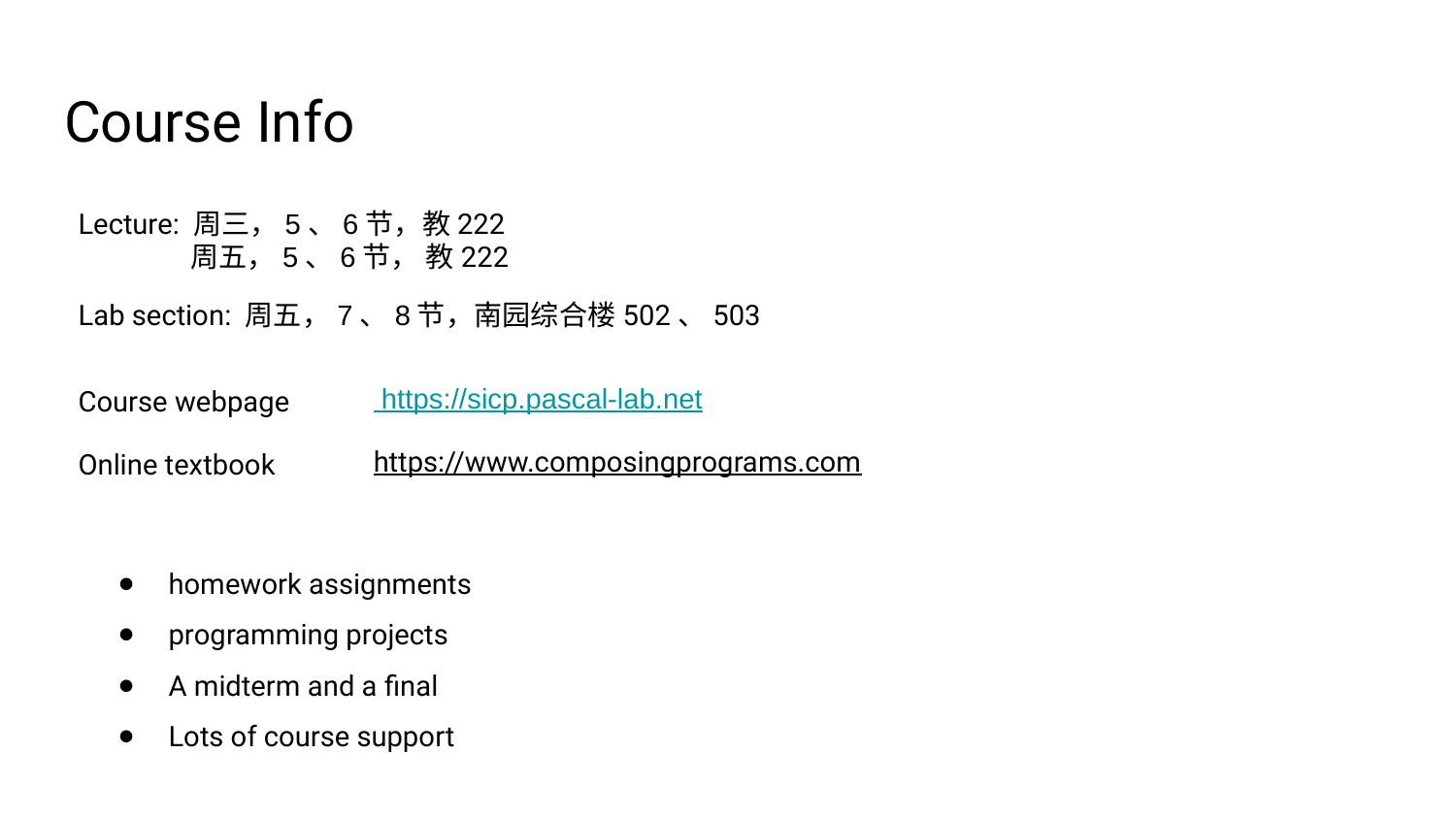

# Course Info
Lecture: 周三，5、6节，教222
               周五，5、6节， 教222
Lab section: 周五，7、8节，南园综合楼502、503
 https://sicp.pascal-lab.net

Course webpage
https://www.composingprograms.com
Online textbook
homework assignments
programming projects
A midterm and a final
Lots of course support